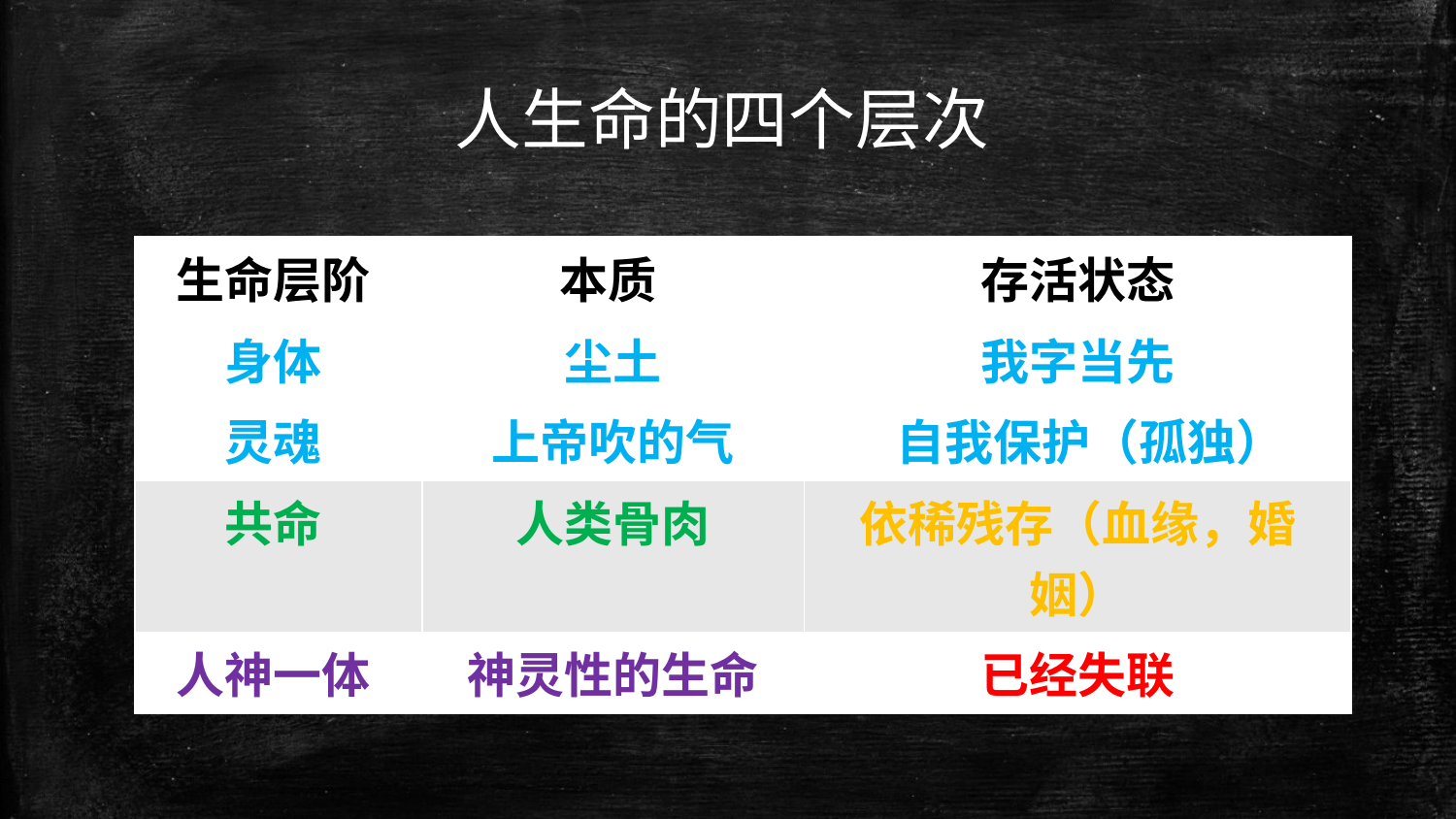

人生命的四个层次
| 生命层阶 | 本质 | 存活状态 |
| --- | --- | --- |
| 身体 | 尘土 | 我字当先 |
| 灵魂 | 上帝吹的气 | 自我保护（孤独） |
| 共命 | 人类骨肉 | 依稀残存（血缘，婚姻） |
| 人神一体 | 神灵性的生命 | 已经失联 |